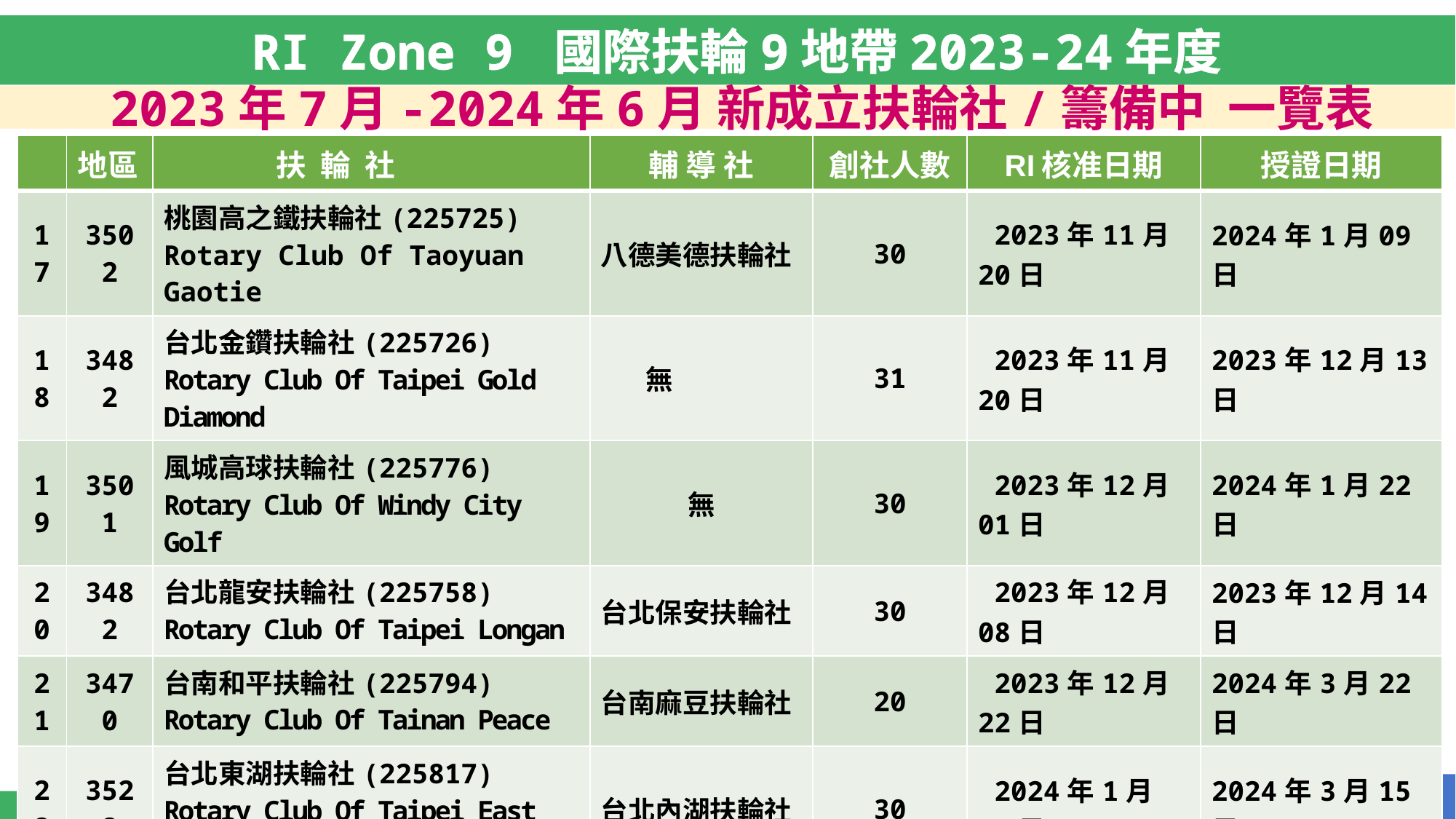

RI Zone 9 國際扶輪9地帶2023-24年度
 2023年7月-2024年6月 新成立扶輪社/籌備中  一覽表
|  | 地區 | 扶 輪 社 | 輔 導 社 | 創社人數 | RI核准日期 | 授證日期 |
| --- | --- | --- | --- | --- | --- | --- |
| 17 | 3502 | 桃園高之鐵扶輪社(225725) Rotary Club Of Taoyuan Gaotie | 八德美德扶輪社 | 30 | 2023年11月20日 | 2024年1月09日 |
| 18 | 3482 | 台北金鑽扶輪社(225726) Rotary Club Of Taipei Gold Diamond | 無 | 31 | 2023年11月20日 | 2023年12月13日 |
| 19 | 3501 | 風城高球扶輪社(225776) Rotary Club Of Windy City Golf | 無 | 30 | 2023年12月01日 | 2024年1月22日 |
| 20 | 3482 | 台北龍安扶輪社(225758) Rotary Club Of Taipei Longan | 台北保安扶輪社 | 30 | 2023年12月08日 | 2023年12月14日 |
| 21 | 3470 | 台南和平扶輪社(225794) Rotary Club Of Tainan Peace | 台南麻豆扶輪社 | 20 | 2023年12月22日 | 2024年3月22日 |
| 22 | 3522 | 台北東湖扶輪社(225817) Rotary Club Of Taipei East Lake | 台北內湖扶輪社 | 30 | 2024年1月09日 | 2024年3月15日 |
| 23 | 3470 | 台南高爾夫扶輪社(225853) Rotary Club Of Tainan Golf | 台南善化扶輪社 | 20 | 2024年1月26日 | 2024年4月10日 |
| 24 | 3482 | 台北華創扶輪社(225855) Rotary Club Of Taipei Huachuang | 台北大龍峒扶輪社 台北城中扶輪社 台北城中網路扶輪社 | 44 | 2024年1月26日 | 2024年3月16日 |